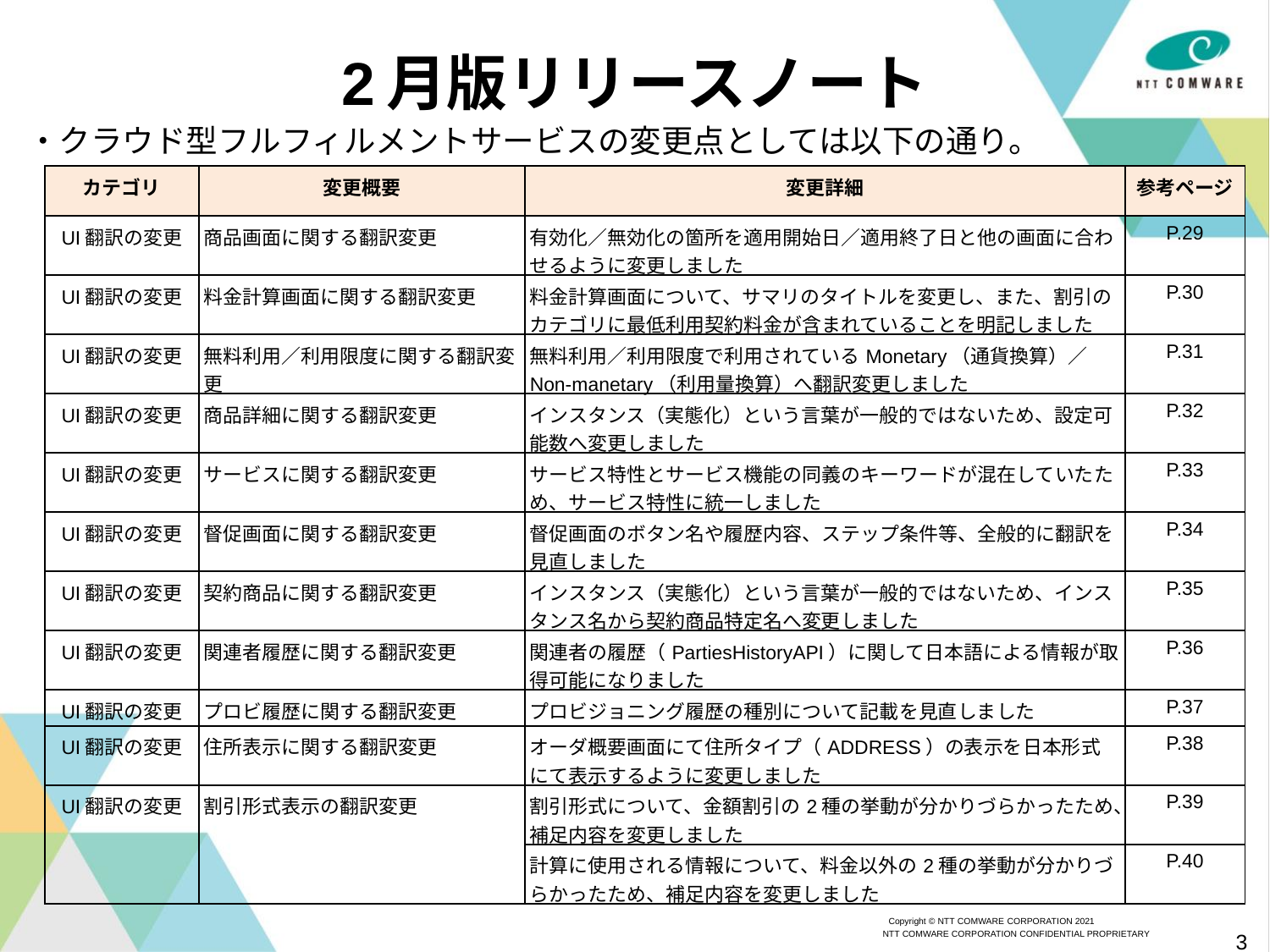

# 2月版リリースノート
・クラウド型フルフィルメントサービスの変更点としては以下の通り。
| カテゴリ | 変更概要 | 変更詳細 | 参考ページ |
| --- | --- | --- | --- |
| UI翻訳の変更 | 商品画面に関する翻訳変更 | 有効化／無効化の箇所を適用開始日／適用終了日と他の画面に合わせるように変更しました | P.29 |
| UI翻訳の変更 | 料金計算画面に関する翻訳変更 | 料金計算画面について、サマリのタイトルを変更し、また、割引のカテゴリに最低利用契約料金が含まれていることを明記しました | P.30 |
| UI翻訳の変更 | 無料利用／利用限度に関する翻訳変更 | 無料利用／利用限度で利用されているMonetary（通貨換算）／Non-manetary（利用量換算）へ翻訳変更しました | P.31 |
| UI翻訳の変更 | 商品詳細に関する翻訳変更 | インスタンス（実態化）という言葉が一般的ではないため、設定可能数へ変更しました | P.32 |
| UI翻訳の変更 | サービスに関する翻訳変更 | サービス特性とサービス機能の同義のキーワードが混在していたため、サービス特性に統一しました | P.33 |
| UI翻訳の変更 | 督促画面に関する翻訳変更 | 督促画面のボタン名や履歴内容、ステップ条件等、全般的に翻訳を見直しました | P.34 |
| UI翻訳の変更 | 契約商品に関する翻訳変更 | インスタンス（実態化）という言葉が一般的ではないため、インスタンス名から契約商品特定名へ変更しました | P.35 |
| UI翻訳の変更 | 関連者履歴に関する翻訳変更 | 関連者の履歴（PartiesHistoryAPI）に関して日本語による情報が取得可能になりました | P.36 |
| UI翻訳の変更 | プロビ履歴に関する翻訳変更 | プロビジョニング履歴の種別について記載を見直しました | P.37 |
| UI翻訳の変更 | 住所表示に関する翻訳変更 | オーダ概要画面にて住所タイプ（ADDRESS）の表示を日本形式にて表示するように変更しました | P.38 |
| UI翻訳の変更 | 割引形式表示の翻訳変更 | 割引形式について、金額割引の2種の挙動が分かりづらかったため、補足内容を変更しました | P.39 |
|  |  | 計算に使用される情報について、料金以外の2種の挙動が分かりづらかったため、補足内容を変更しました | P.40 |